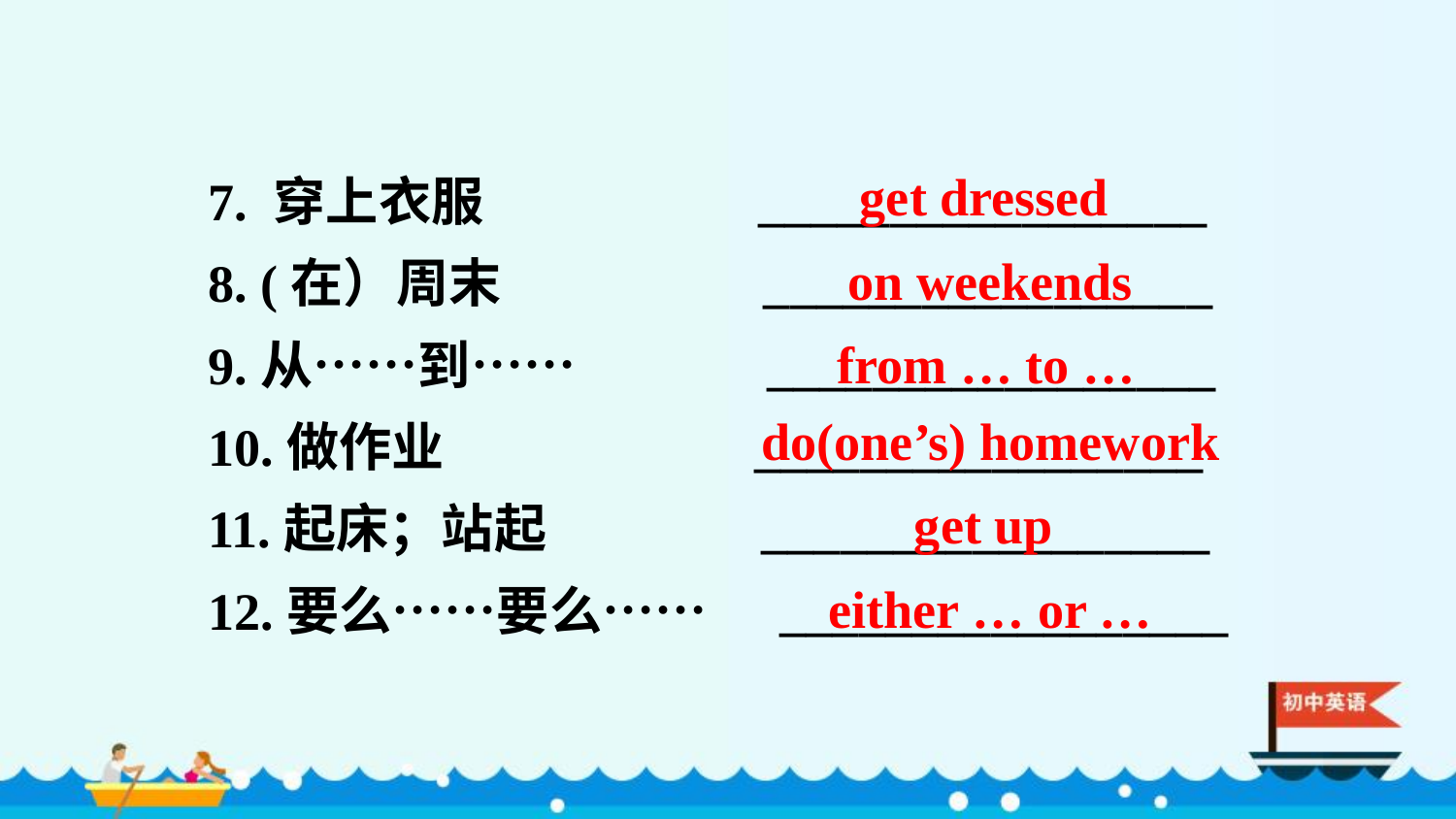

7. 穿上衣服                      _________________
8. (在）周末                     _________________
9.从……到……               _________________
10.做作业                         _________________
11.起床；站起                 _________________
12.要么……要么……     _________________
get dressed
on weekends
from … to …
do(one’s) homework
get up
either … or …